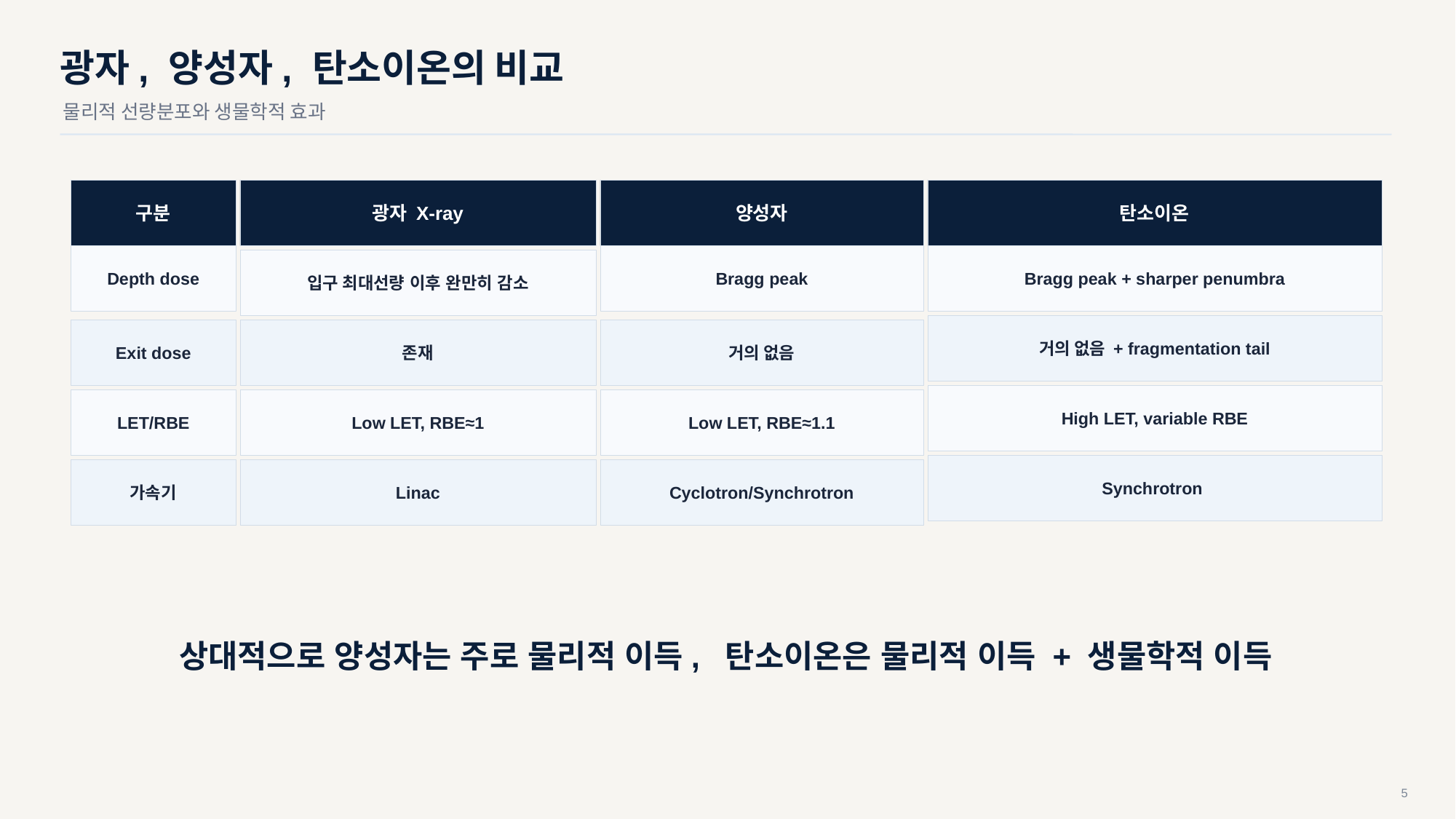

광자, 양성자, 탄소이온의 비교
물리적 선량분포와 생물학적 효과

구분
광자 X-ray
양성자
탄소이온
Depth dose
Bragg peak
Bragg peak + sharper penumbra
입구 최대선량 이후 완만히 감소
거의 없음 + fragmentation tail
Exit dose
존재
거의 없음
High LET, variable RBE
LET/RBE
Low LET, RBE≈1
Low LET, RBE≈1.1
Synchrotron
가속기
Linac
Cyclotron/Synchrotron
상대적으로 양성자는 주로 물리적 이득,  탄소이온은 물리적 이득 + 생물학적 이득
5